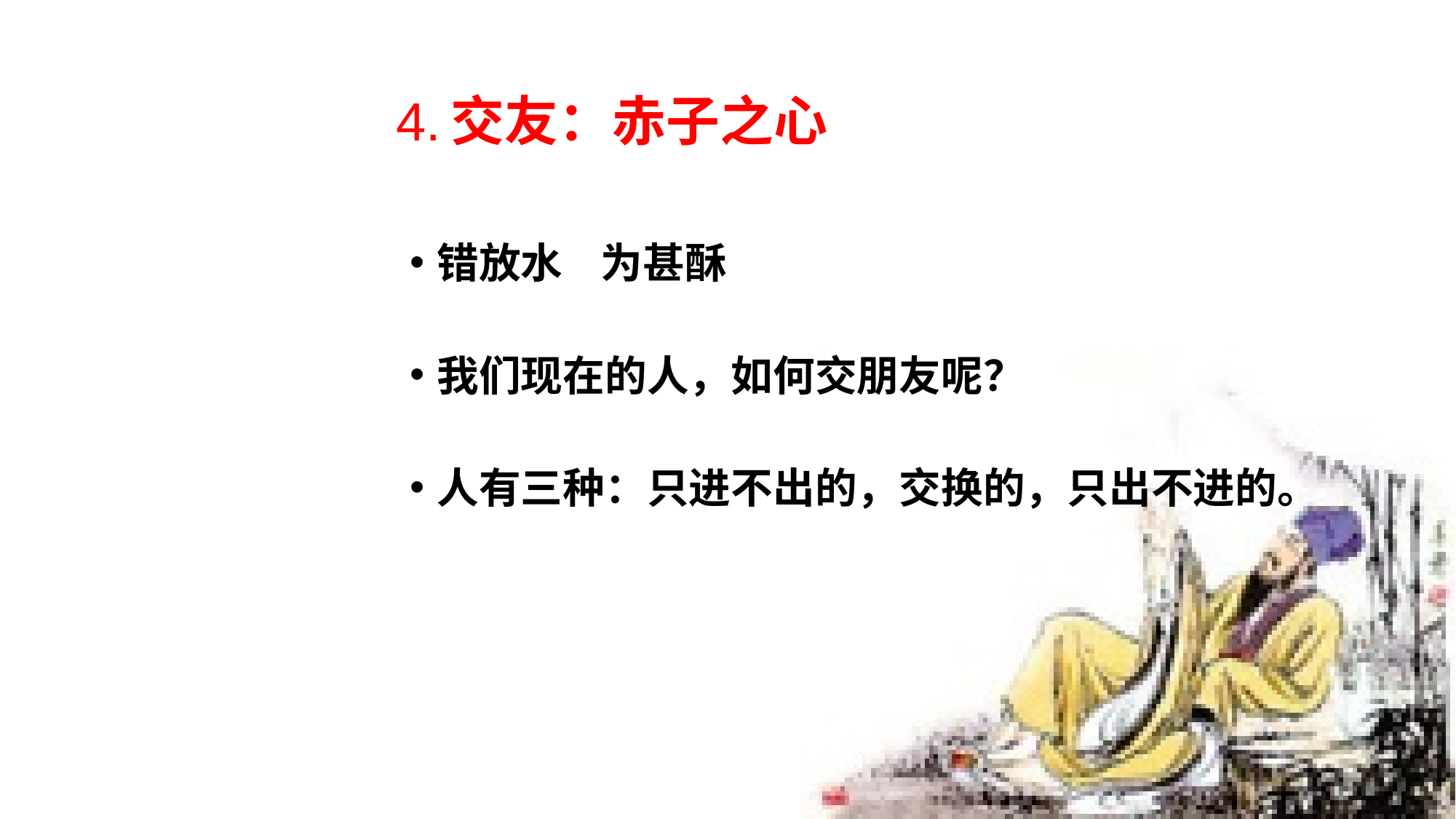

# 4.交友：赤子之心
错放水    为甚酥
我们现在的人，如何交朋友呢？
人有三种：只进不出的，交换的，只出不进的。